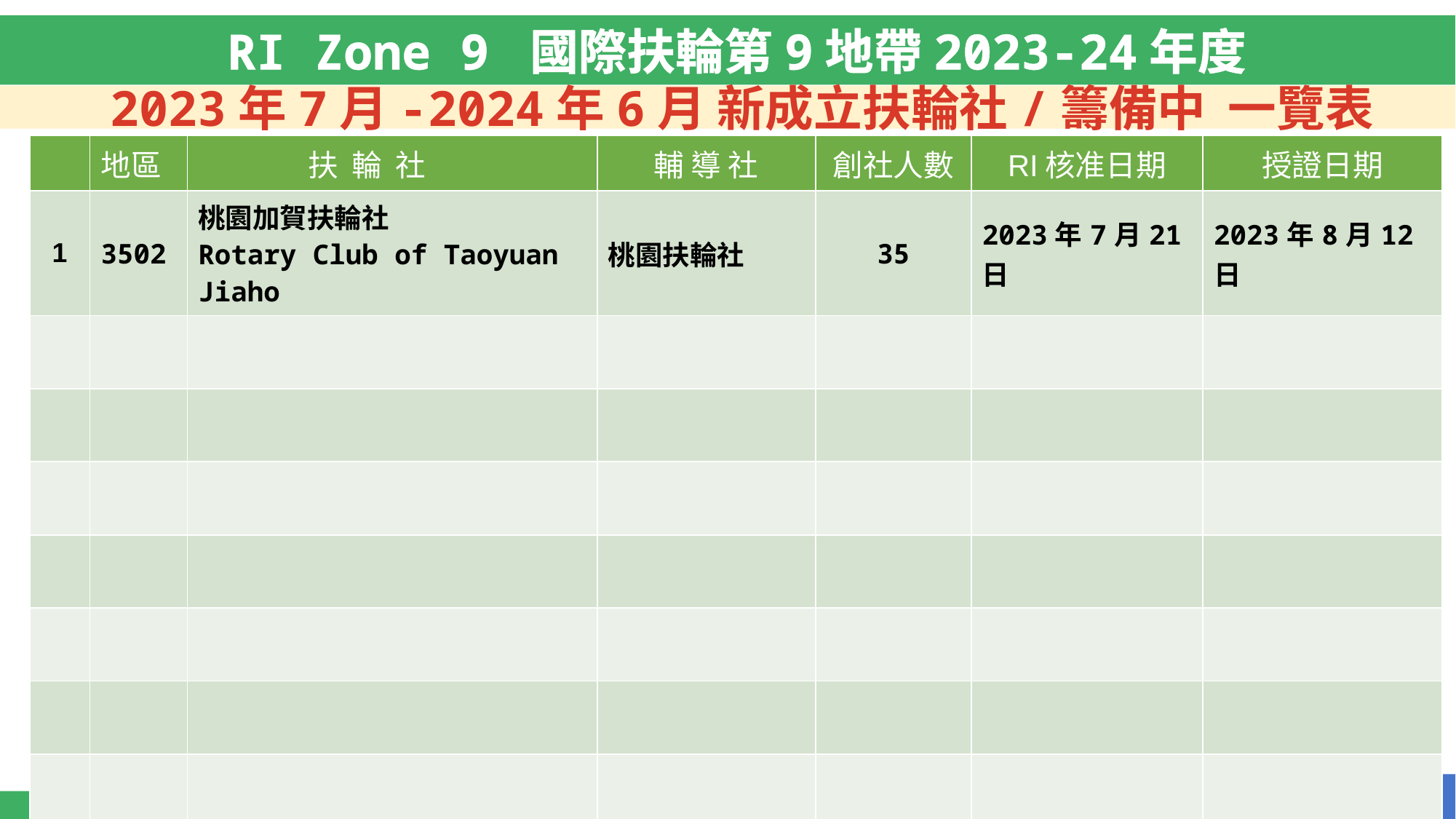

RI Zone 9 國際扶輪第9地帶2023-24年度
 2023年7月-2024年6月 新成立扶輪社/籌備中  一覽表
|  | 地區 | 扶 輪 社 | 輔 導 社 | 創社人數 | RI核准日期 | 授證日期 |
| --- | --- | --- | --- | --- | --- | --- |
| 1 | 3502 | 桃園加賀扶輪社 Rotary Club of Taoyuan Jiaho | 桃園扶輪社 | 35 | 2023年7月21日 | 2023年8月12日 |
|  |  |  |  |  |  |  |
|  |  |  |  |  |  |  |
|  |  |  |  |  |  |  |
|  |  |  |  |  |  |  |
|  |  |  |  |  |  |  |
|  |  |  |  |  |  |  |
|  |  |  |  |  |  |  |